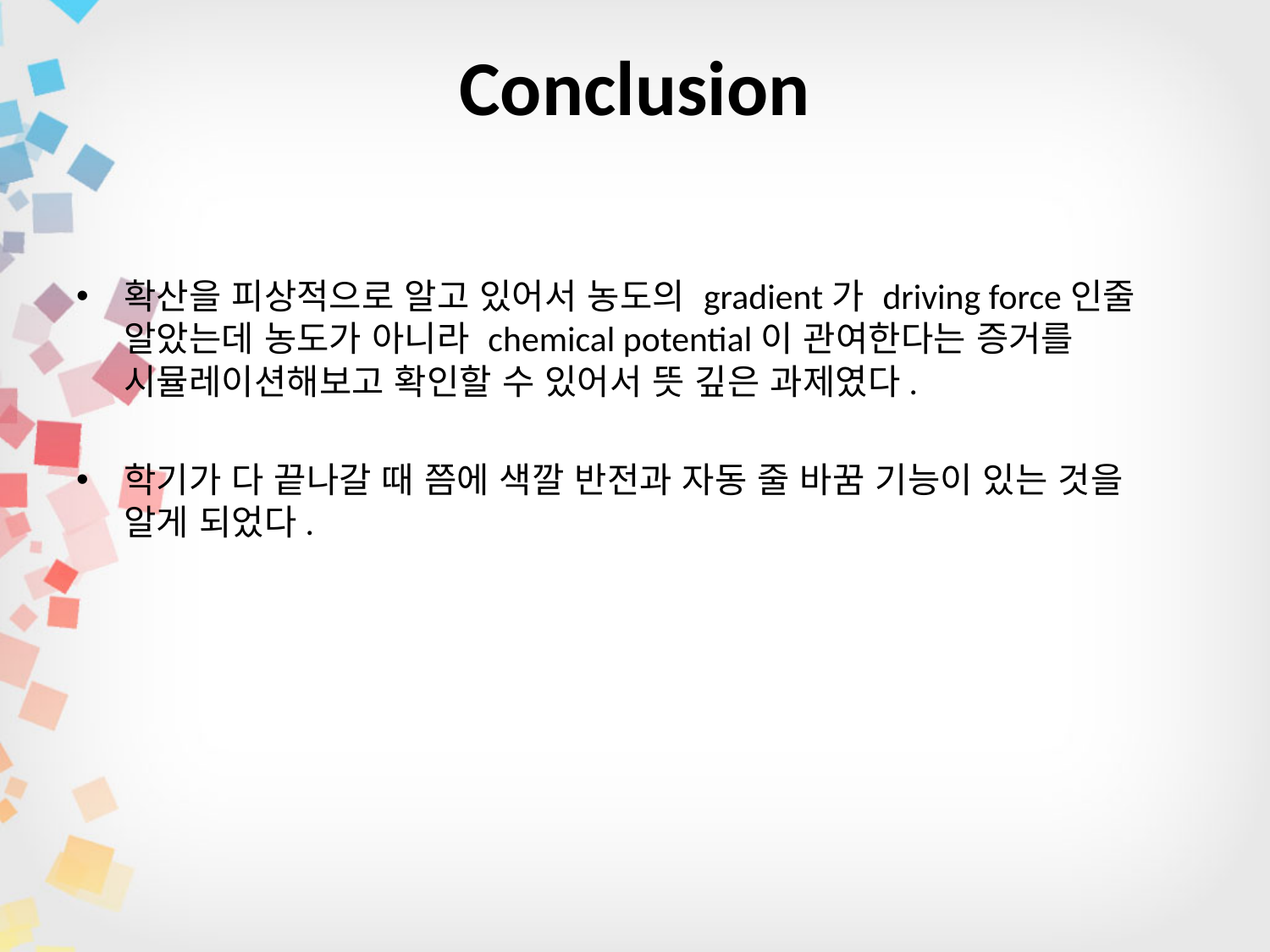

# Conclusion

확산을 피상적으로 알고 있어서 농도의 gradient가 driving force인줄 알았는데 농도가 아니라 chemical potential이 관여한다는 증거를 시뮬레이션해보고 확인할 수 있어서 뜻 깊은 과제였다.

학기가 다 끝나갈 때 쯤에 색깔 반전과 자동 줄 바꿈 기능이 있는 것을 알게 되었다.